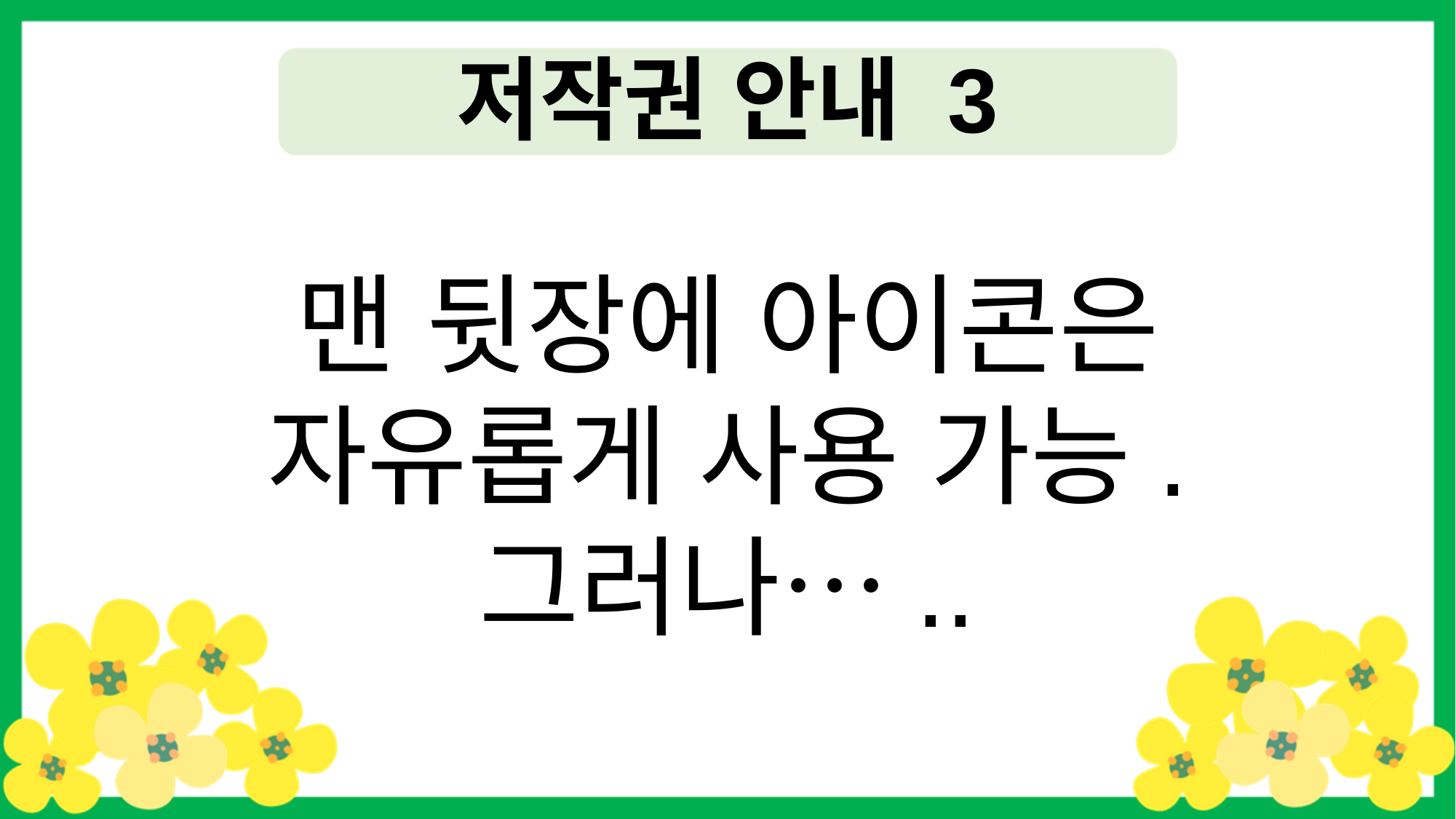

저작권 안내 3
맨 뒷장에 아이콘은
자유롭게 사용 가능.
그러나…..